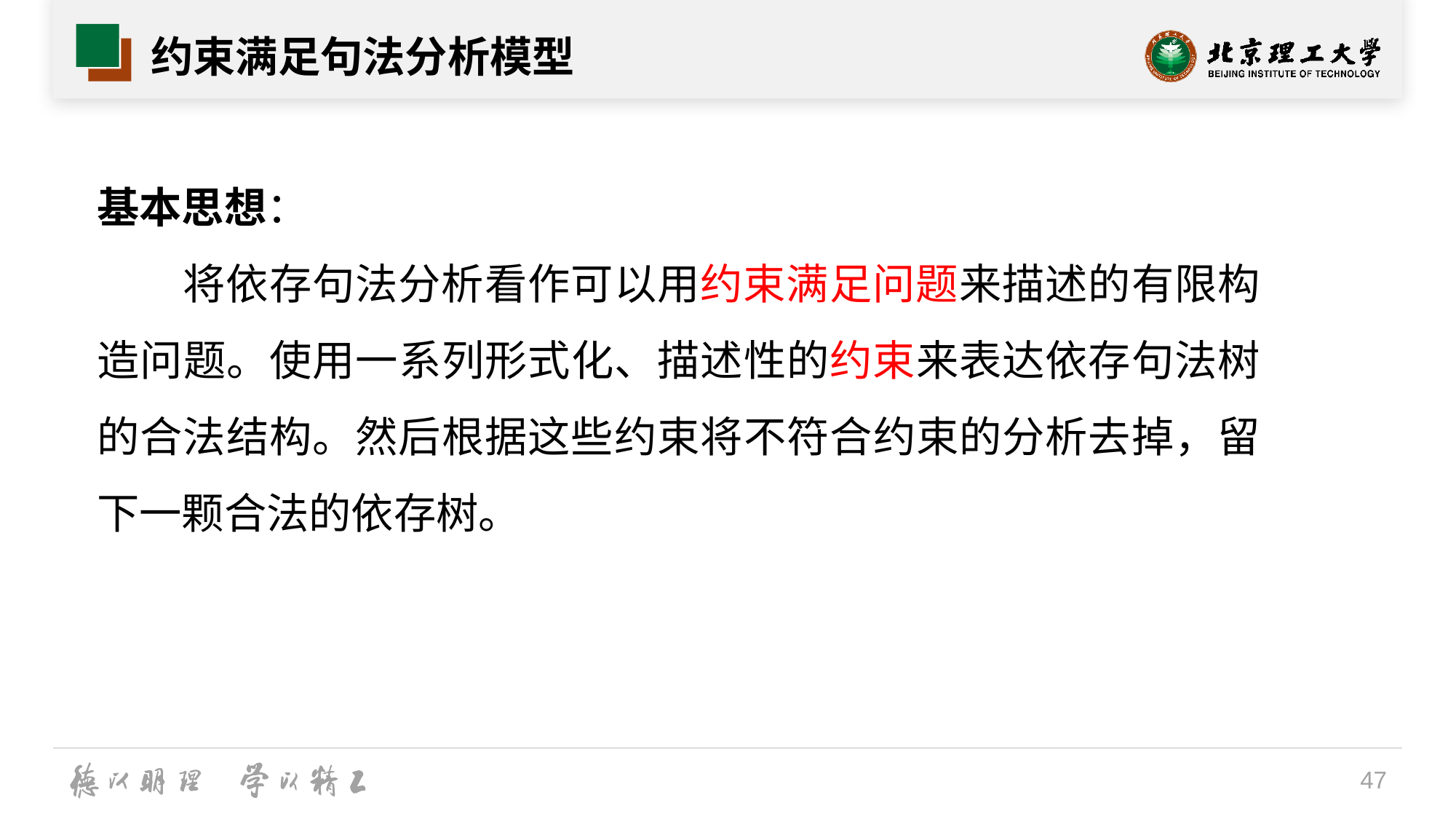

# 约束满足句法分析模型
基本思想：
将依存句法分析看作可以用约束满足问题来描述的有限构造问题。使用一系列形式化、描述性的约束来表达依存句法树的合法结构。然后根据这些约束将不符合约束的分析去掉，留下一颗合法的依存树。